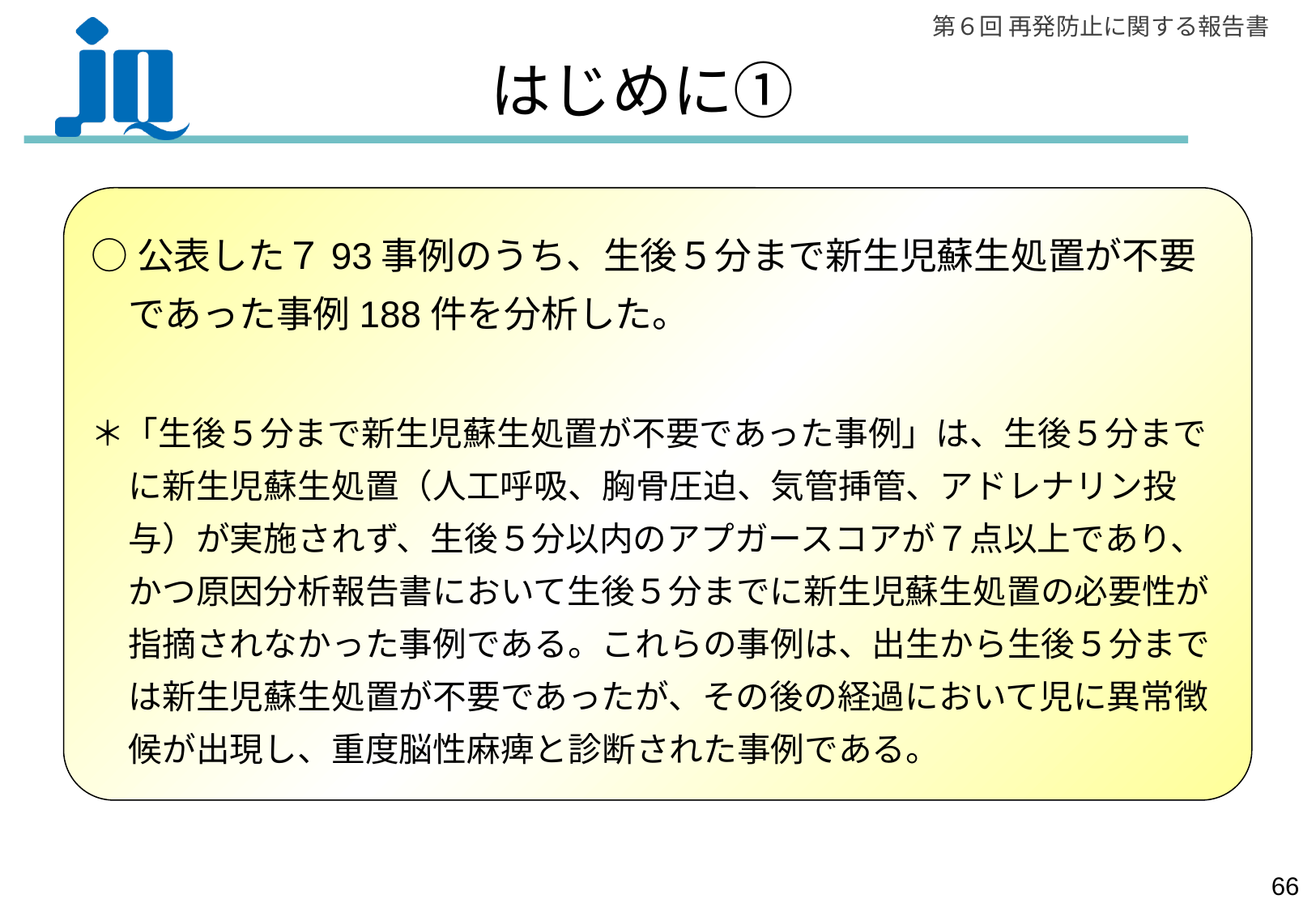

# はじめに①
○公表した７93事例のうち、生後５分まで新生児蘇生処置が不要であった事例188件を分析した。

＊「生後５分まで新生児蘇生処置が不要であった事例」は、生後５分までに新生児蘇生処置（人⼯呼吸、胸⾻圧迫、気管挿管、アドレナリン投与）が実施されず、生後５分以内のアプガースコアが７点以上であり、かつ原因分析報告書において生後５分までに新生児蘇生処置の必要性が指摘されなかった事例である。これらの事例は、出生から生後５分までは新生児蘇生処置が不要であったが、その後の経過において児に異常徴候が出現し、重度脳性麻痺と診断された事例である。
66